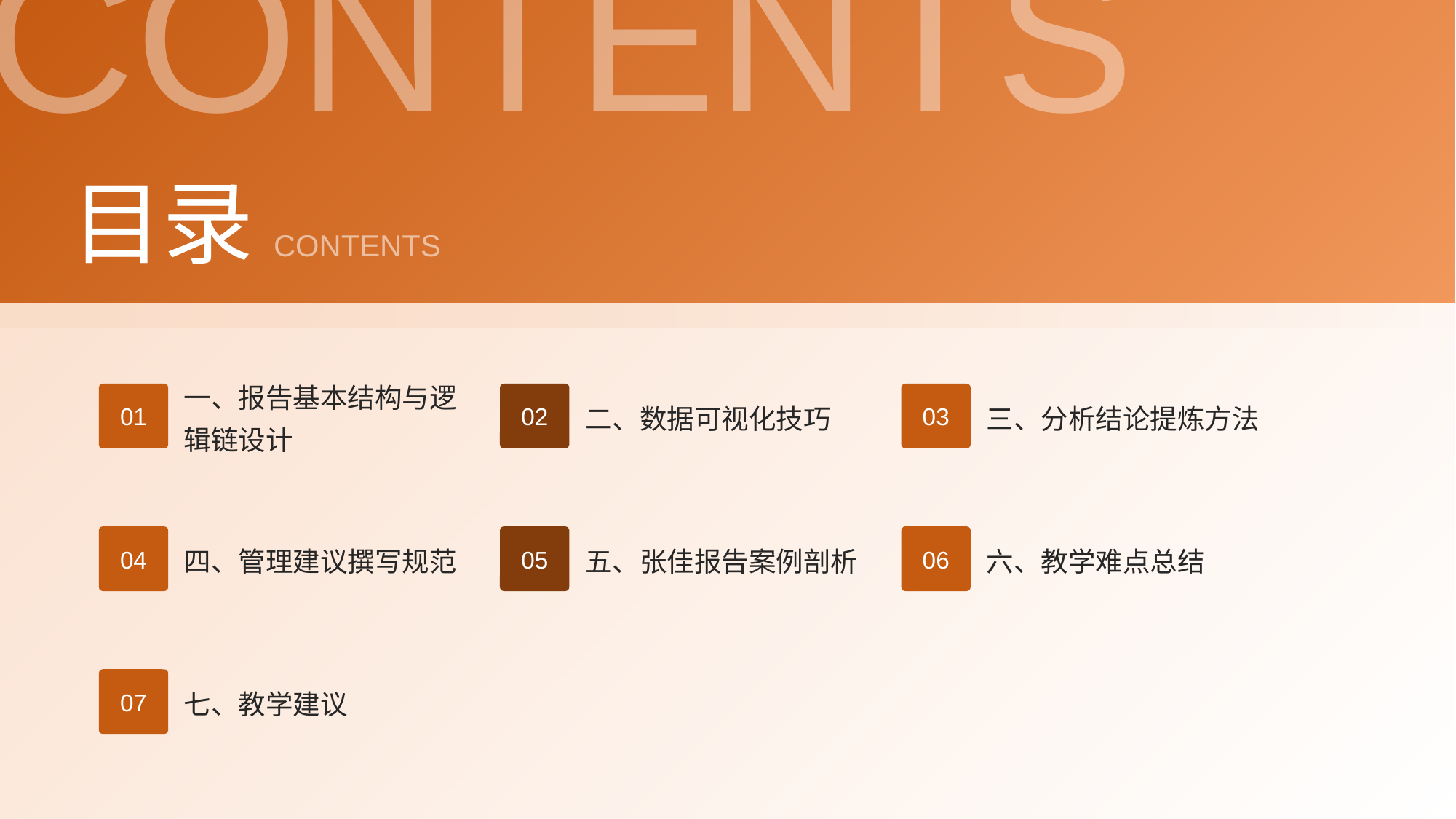

CONTENTS
目录
CONTENTS

一、报告基本结构与逻辑链设计
二、数据可视化技巧
三、分析结论提炼方法

01
02
03
四、管理建议撰写规范
五、张佳报告案例剖析
六、教学难点总结

04
05
06
七、教学建议

07